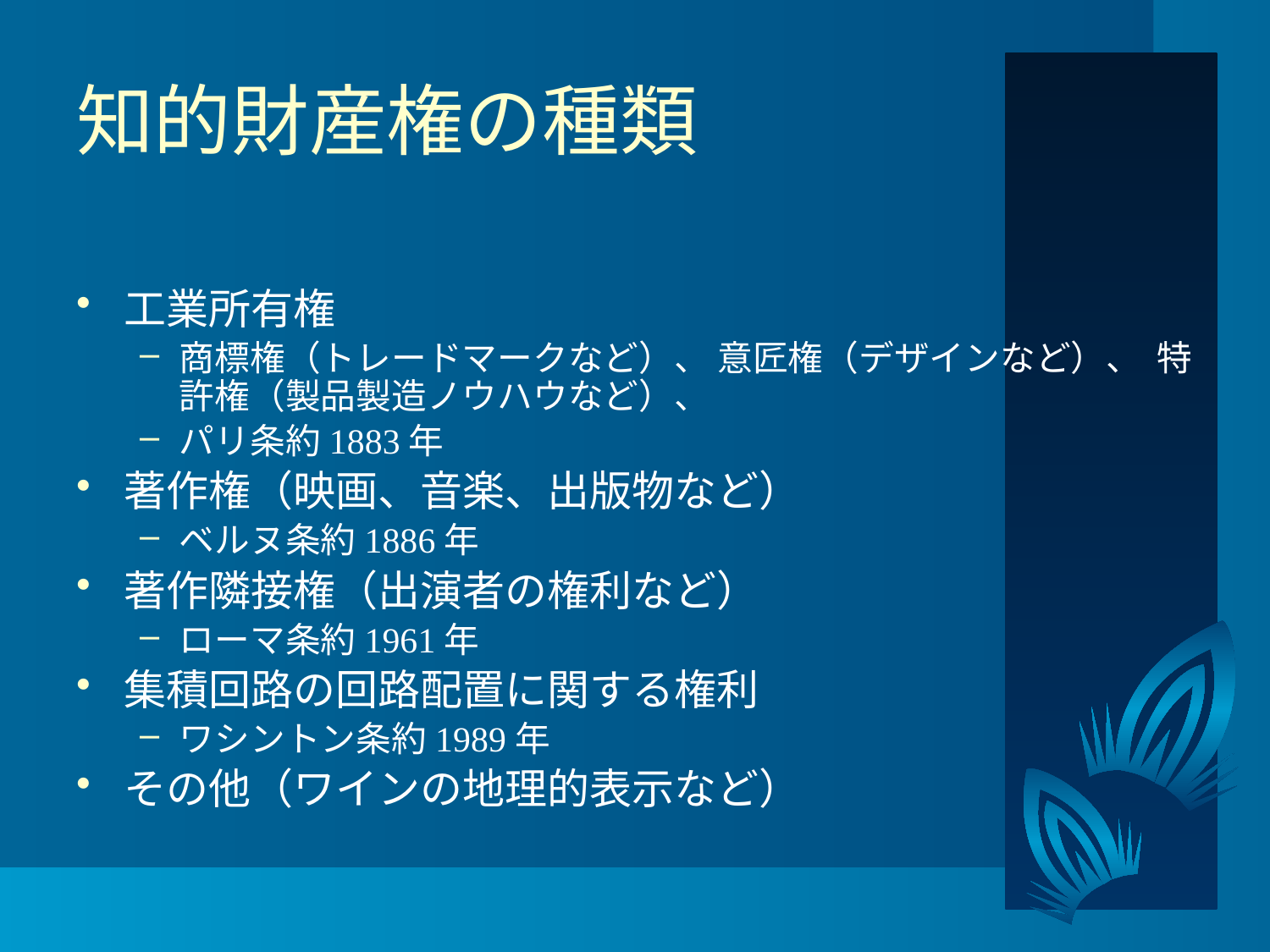

# 知的財産権の種類

工業所有権
商標権（トレードマークなど）、 意匠権（デザインなど）、  特許権（製品製造ノウハウなど）、
パリ条約1883年
著作権（映画、音楽、出版物など）
ベルヌ条約1886年
著作隣接権（出演者の権利など）
ローマ条約1961年
集積回路の回路配置に関する権利
ワシントン条約1989年
その他（ワインの地理的表示など）